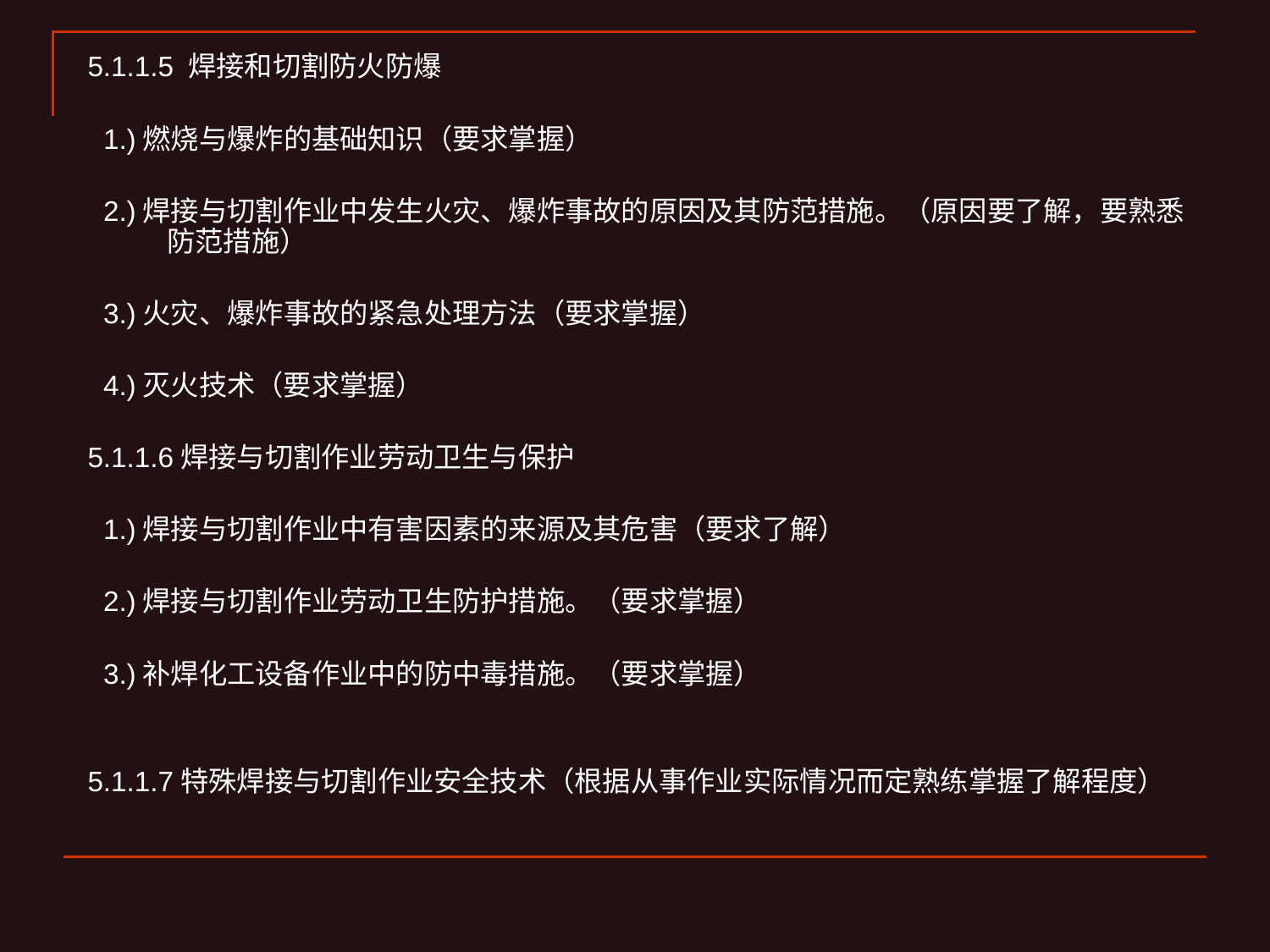

5.1.1.5 焊接和切割防火防爆

  1.)燃烧与爆炸的基础知识（要求掌握）

  2.)焊接与切割作业中发生火灾、爆炸事故的原因及其防范措施。（原因要了解，要熟悉防范措施）

  3.)火灾、爆炸事故的紧急处理方法（要求掌握）

  4.)灭火技术（要求掌握）

5.1.1.6焊接与切割作业劳动卫生与保护

  1.)焊接与切割作业中有害因素的来源及其危害（要求了解）

  2.)焊接与切割作业劳动卫生防护措施。（要求掌握）

  3.)补焊化工设备作业中的防中毒措施。（要求掌握）

5.1.1.7特殊焊接与切割作业安全技术（根据从事作业实际情况而定熟练掌握了解程度）